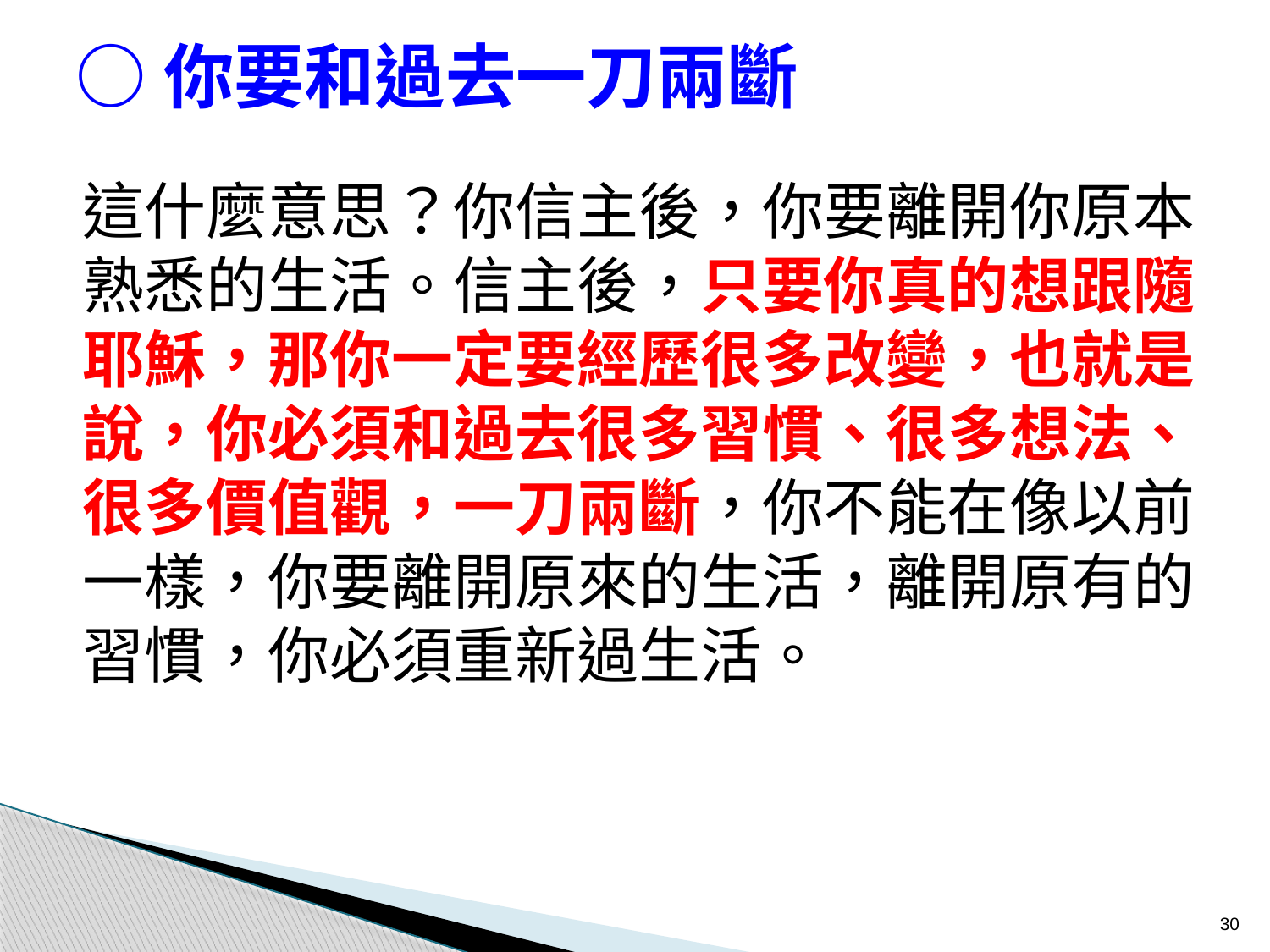

○你要和過去一刀兩斷
這什麼意思？你信主後，你要離開你原本熟悉的生活。信主後，只要你真的想跟隨耶穌，那你一定要經歷很多改變，也就是說，你必須和過去很多習慣、很多想法、很多價值觀，一刀兩斷，你不能在像以前一樣，你要離開原來的生活，離開原有的習慣，你必須重新過生活。
30